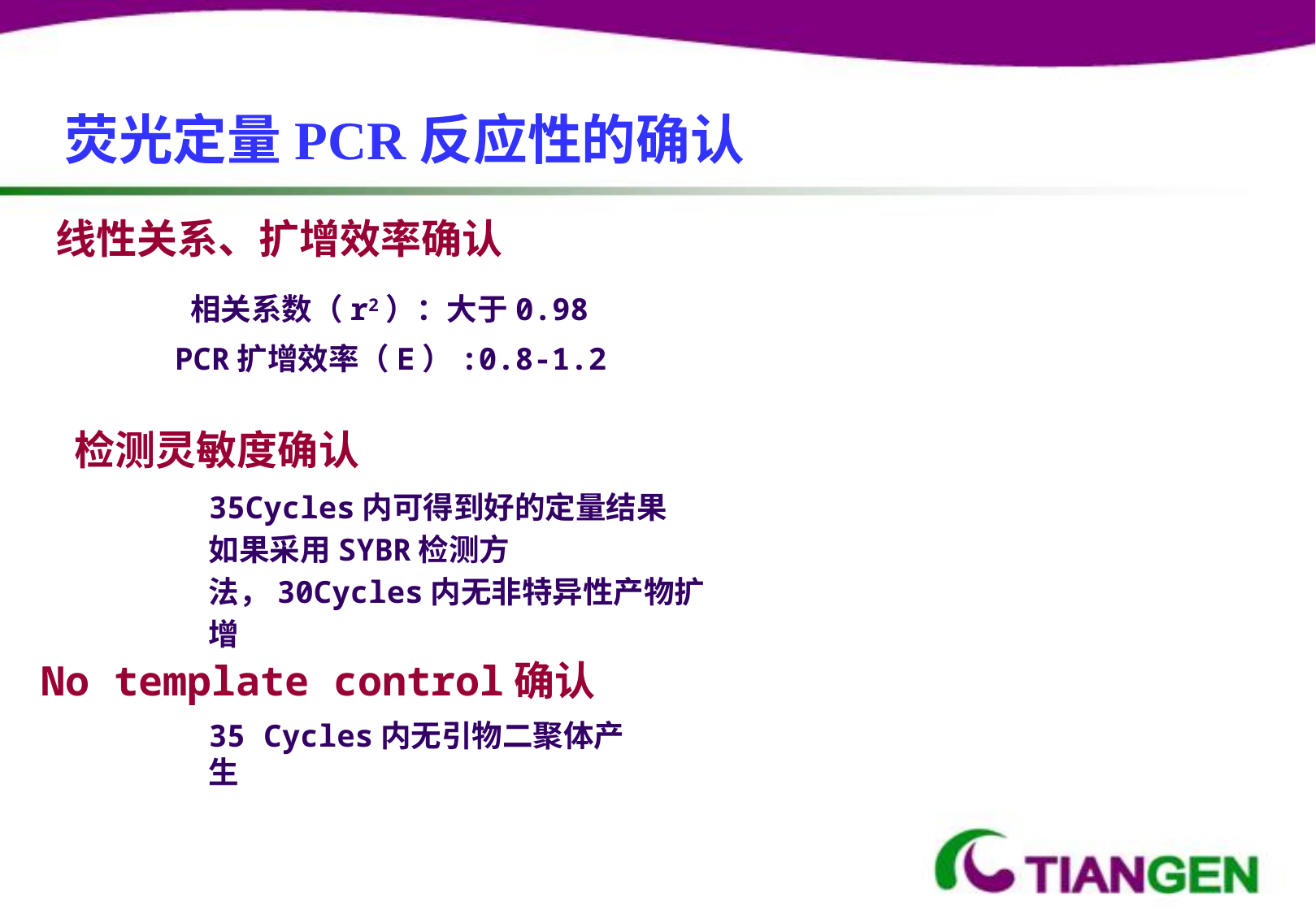

荧光定量PCR反应性的确认
线性关系、扩增效率确认
相关系数（r2）：大于0.98
PCR扩增效率（E）:0.8-1.2
检测灵敏度确认
35Cycles内可得到好的定量结果
如果采用SYBR检测方法，30Cycles内无非特异性产物扩增
No template control确认
35 Cycles内无引物二聚体产生